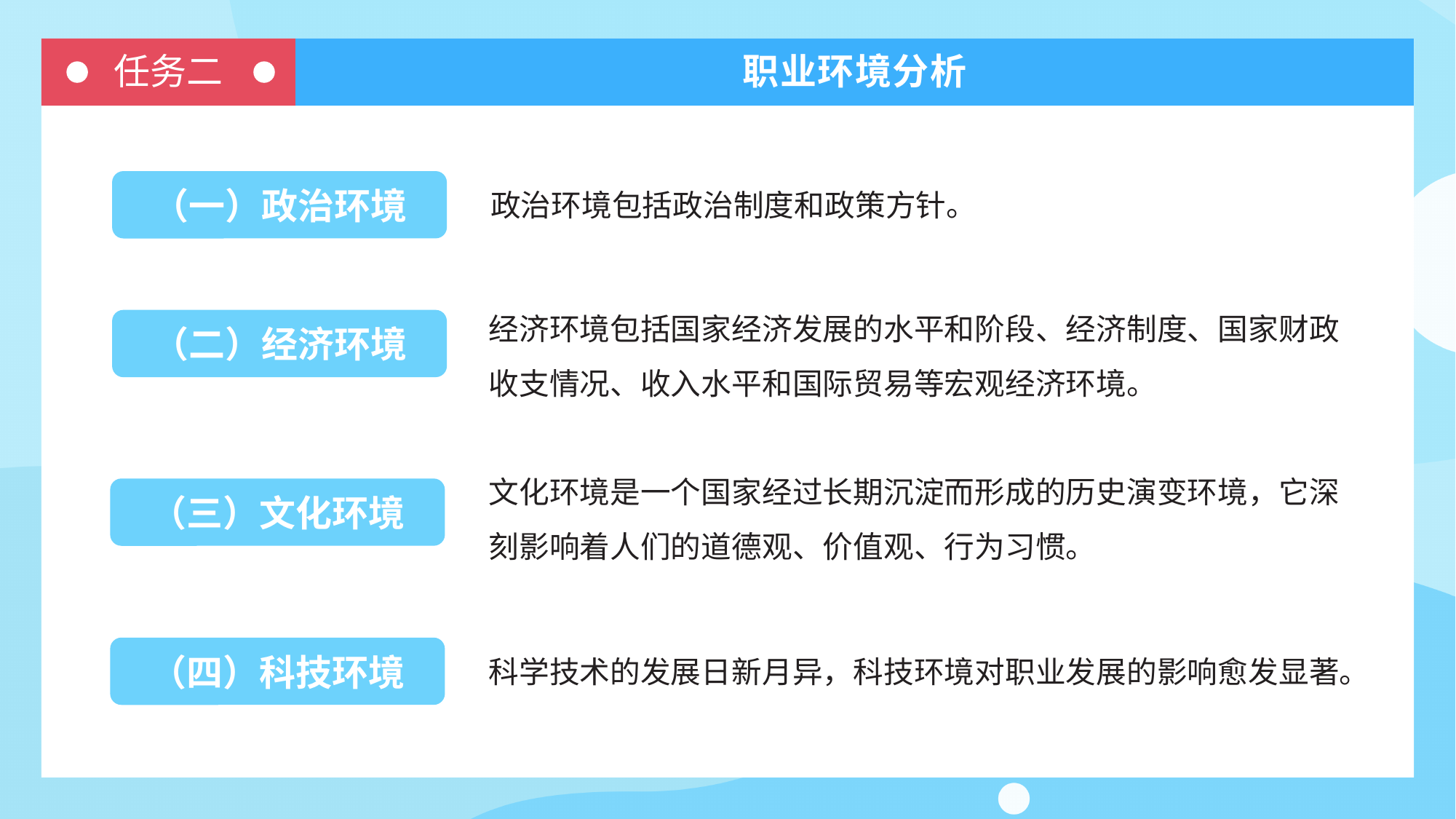

任务二
职业环境分析

（一）政治环境
政治环境包括政治制度和政策方针。
经济环境包括国家经济发展的水平和阶段、经济制度、国家财政收支情况、收入水平和国际贸易等宏观经济环境。
（二）经济环境
文化环境是一个国家经过长期沉淀而形成的历史演变环境，它深刻影响着人们的道德观、价值观、行为习惯。
（三）文化环境
（四）科技环境
科学技术的发展日新月异，科技环境对职业发展的影响愈发显著。